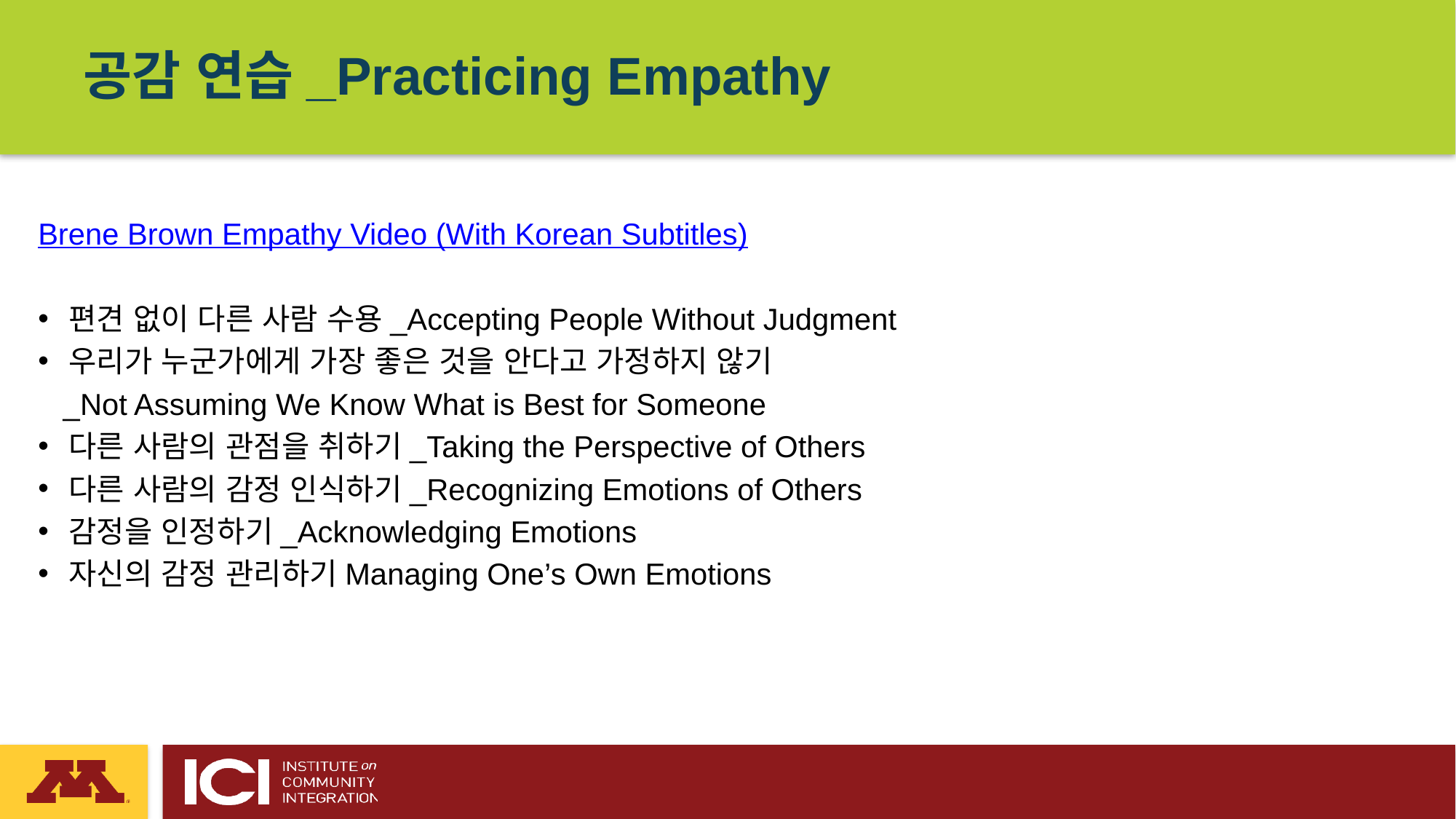

공감 연습_Practicing Empathy
Brene Brown Empathy Video (With Korean Subtitles)

편견 없이 다른 사람 수용_Accepting People Without Judgment
우리가 누군가에게 가장 좋은 것을 안다고 가정하지 않기
   _Not Assuming We Know What is Best for Someone
다른 사람의 관점을 취하기_Taking the Perspective of Others
다른 사람의 감정 인식하기_Recognizing Emotions of Others
감정을 인정하기_Acknowledging Emotions
자신의 감정 관리하기Managing One’s Own Emotions